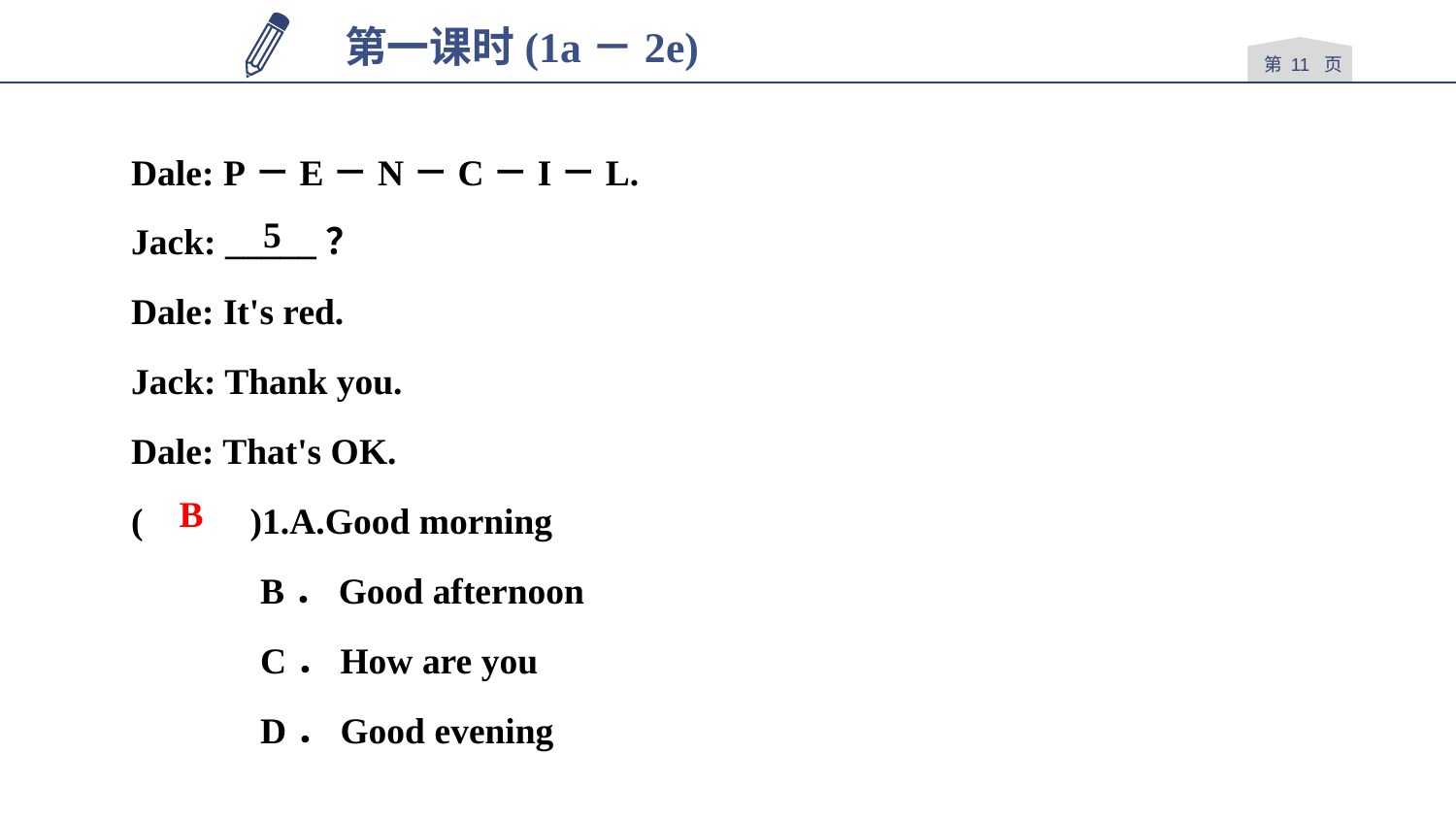

第一课时(1a－2e)

第 11  页
# Dale: P－E－N－C－I－L.
Jack: _____？
Dale: It's red.
Jack: Thank you.
Dale: That's OK.
(　  　)1.A.Good morning
B．Good afternoon
C．How are you
D．Good evening

5
B